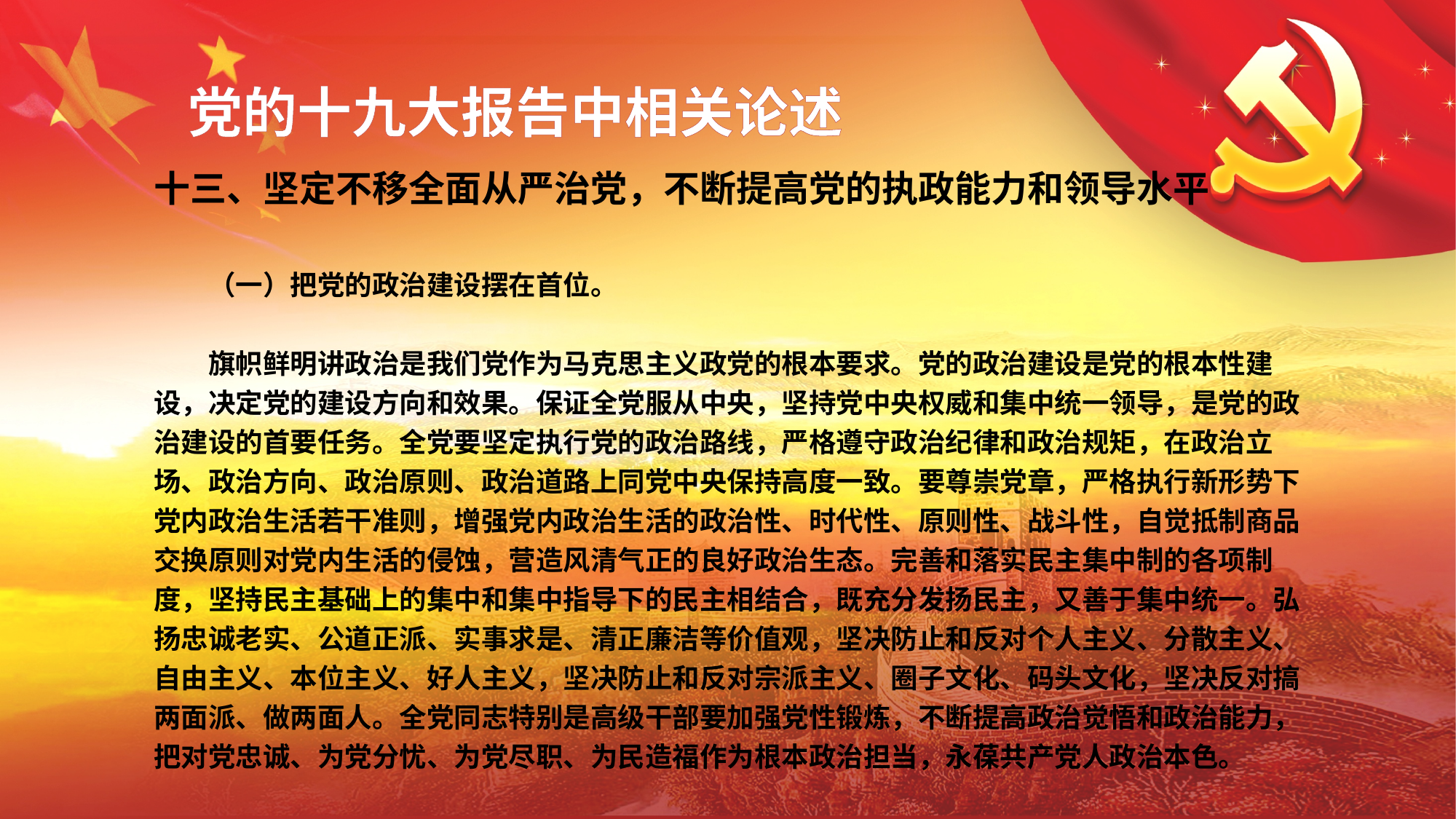

党的十九大报告中相关论述
十三、坚定不移全面从严治党，不断提高党的执政能力和领导水平

（一）把党的政治建设摆在首位。

旗帜鲜明讲政治是我们党作为马克思主义政党的根本要求。党的政治建设是党的根本性建设，决定党的建设方向和效果。保证全党服从中央，坚持党中央权威和集中统一领导，是党的政治建设的首要任务。全党要坚定执行党的政治路线，严格遵守政治纪律和政治规矩，在政治立场、政治方向、政治原则、政治道路上同党中央保持高度一致。要尊崇党章，严格执行新形势下党内政治生活若干准则，增强党内政治生活的政治性、时代性、原则性、战斗性，自觉抵制商品交换原则对党内生活的侵蚀，营造风清气正的良好政治生态。完善和落实民主集中制的各项制度，坚持民主基础上的集中和集中指导下的民主相结合，既充分发扬民主，又善于集中统一。弘扬忠诚老实、公道正派、实事求是、清正廉洁等价值观，坚决防止和反对个人主义、分散主义、自由主义、本位主义、好人主义，坚决防止和反对宗派主义、圈子文化、码头文化，坚决反对搞两面派、做两面人。全党同志特别是高级干部要加强党性锻炼，不断提高政治觉悟和政治能力，把对党忠诚、为党分忧、为党尽职、为民造福作为根本政治担当，永葆共产党人政治本色。